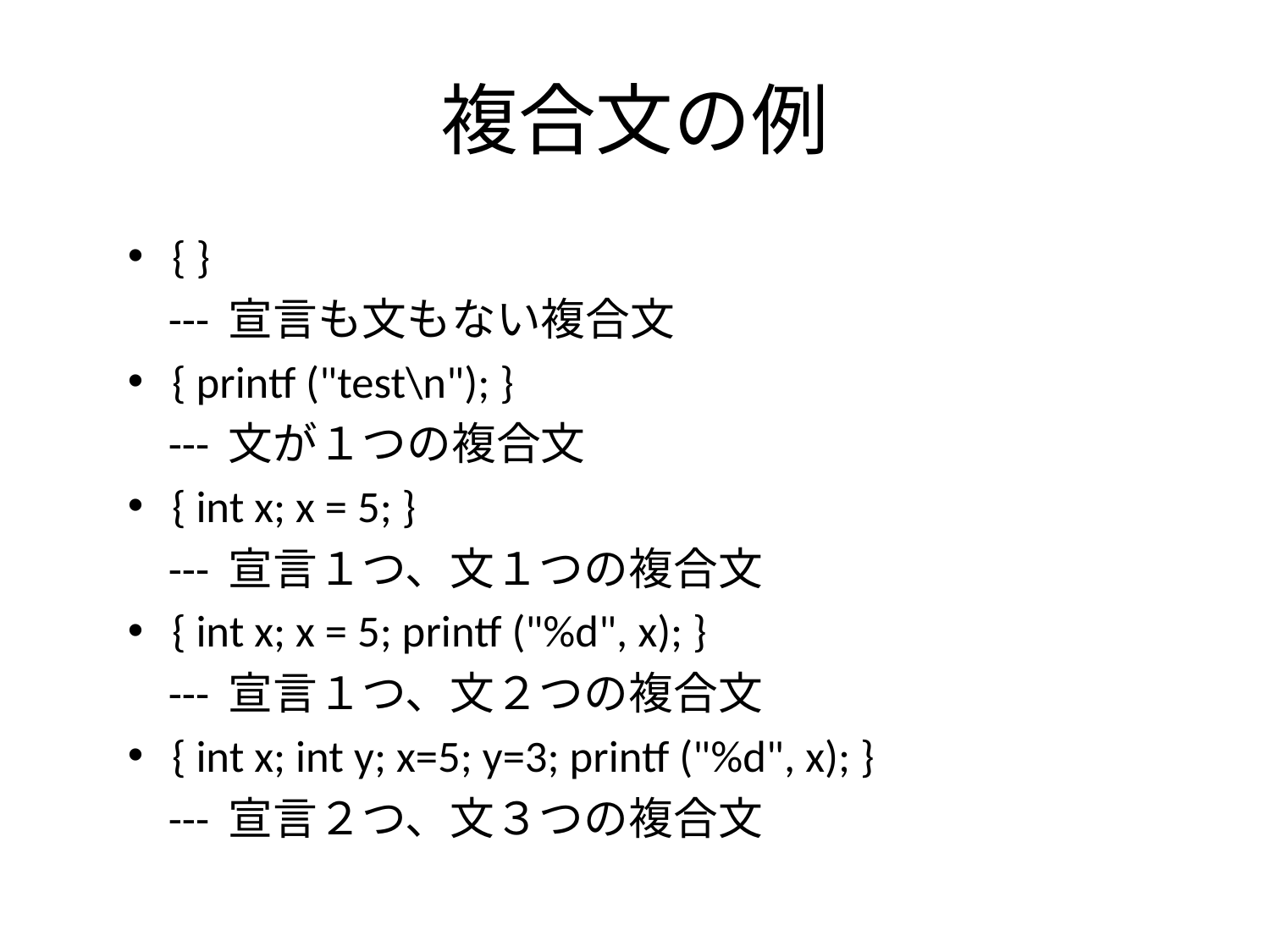

# 複合文の例
{ }
    --- 宣言も文もない複合文
{ printf ("test\n"); }
    --- 文が１つの複合文
{ int x; x = 5; }
    --- 宣言１つ、文１つの複合文
{ int x; x = 5; printf ("%d", x); }
    --- 宣言１つ、文２つの複合文
{ int x; int y; x=5; y=3; printf ("%d", x); }
    --- 宣言２つ、文３つの複合文